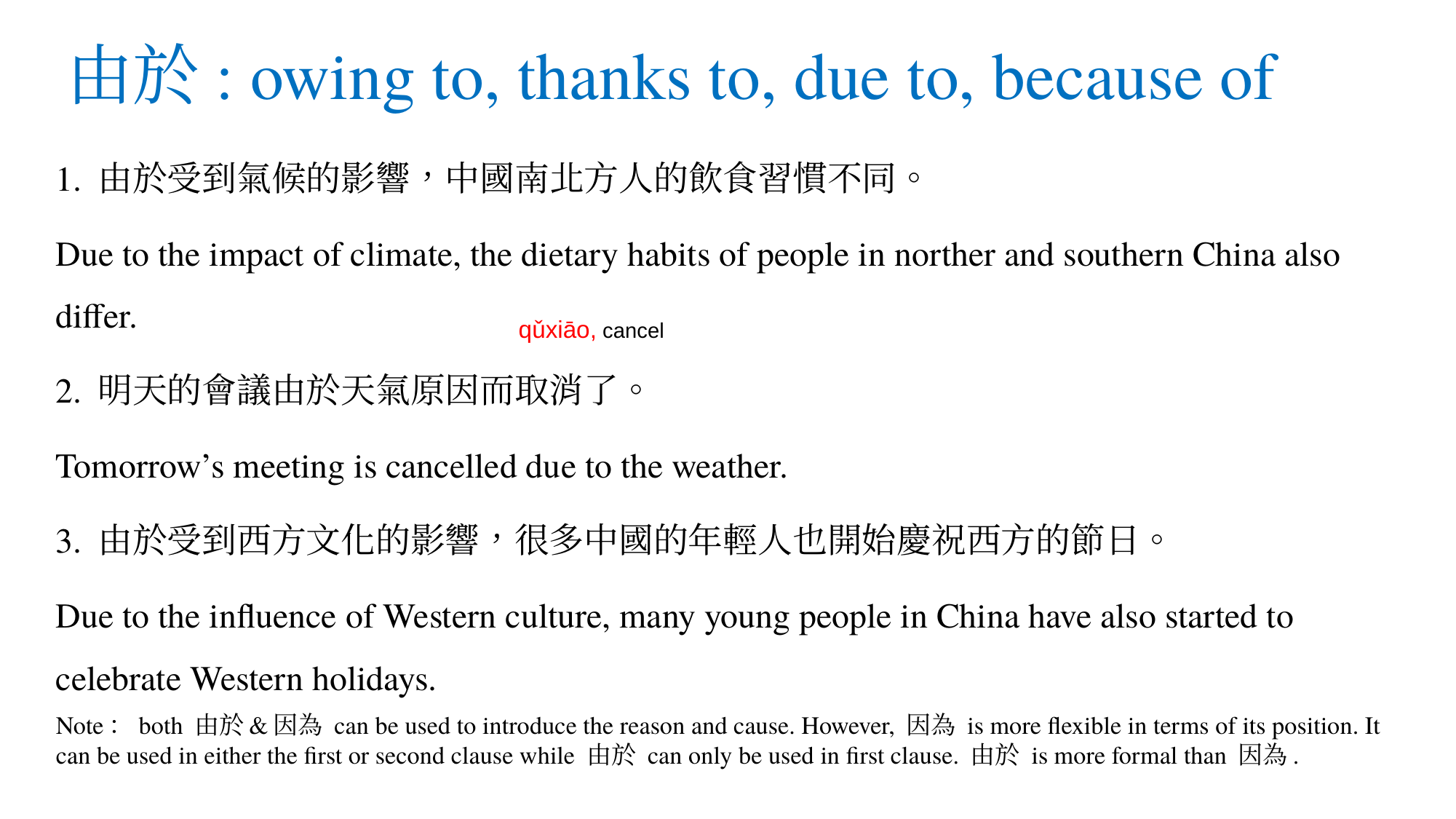

# 由於: owing to, thanks to, due to, because of
1. 由於受到氣候的影響，中國南北方人的飲食習慣不同。
Due to the impact of climate, the dietary habits of people in norther and southern China also differ.
2. 明天的會議由於天氣原因而取消了。
Tomorrow’s meeting is cancelled due to the weather.
3. 由於受到西方文化的影響，很多中國的年輕人也開始慶祝西方的節日。
Due to the influence of Western culture, many young people in China have also started to celebrate Western holidays.
Note：both 由於&因為 can be used to introduce the reason and cause. However, 因為 is more flexible in terms of its position. It can be used in either the first or second clause while 由於 can only be used in first clause. 由於 is more formal than 因為.

qǔxiāo, cancel